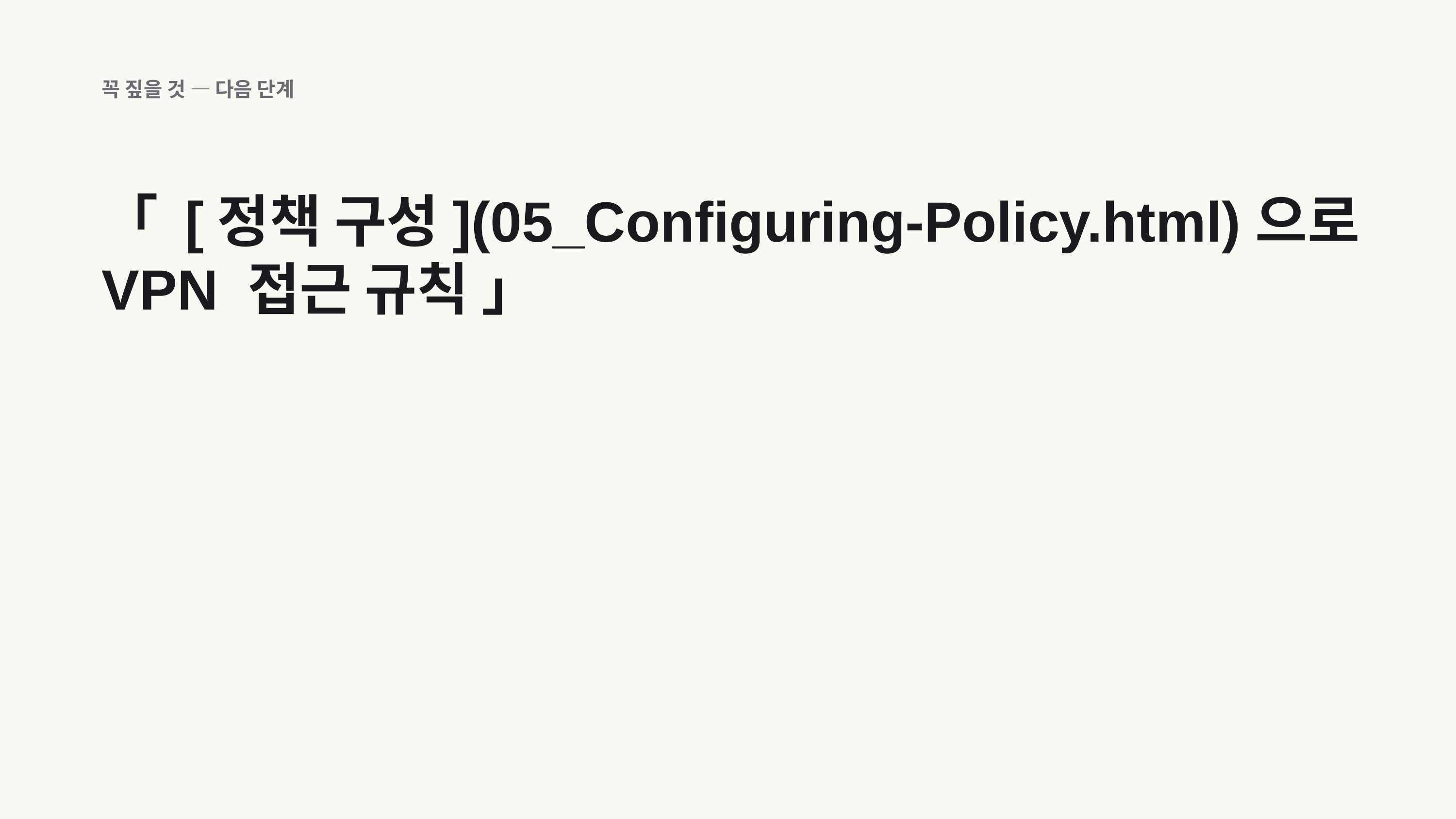

꼭 짚을 것 — 다음 단계
「 [정책 구성](05_Configuring-Policy.html)으로 VPN 접근 규칙 」